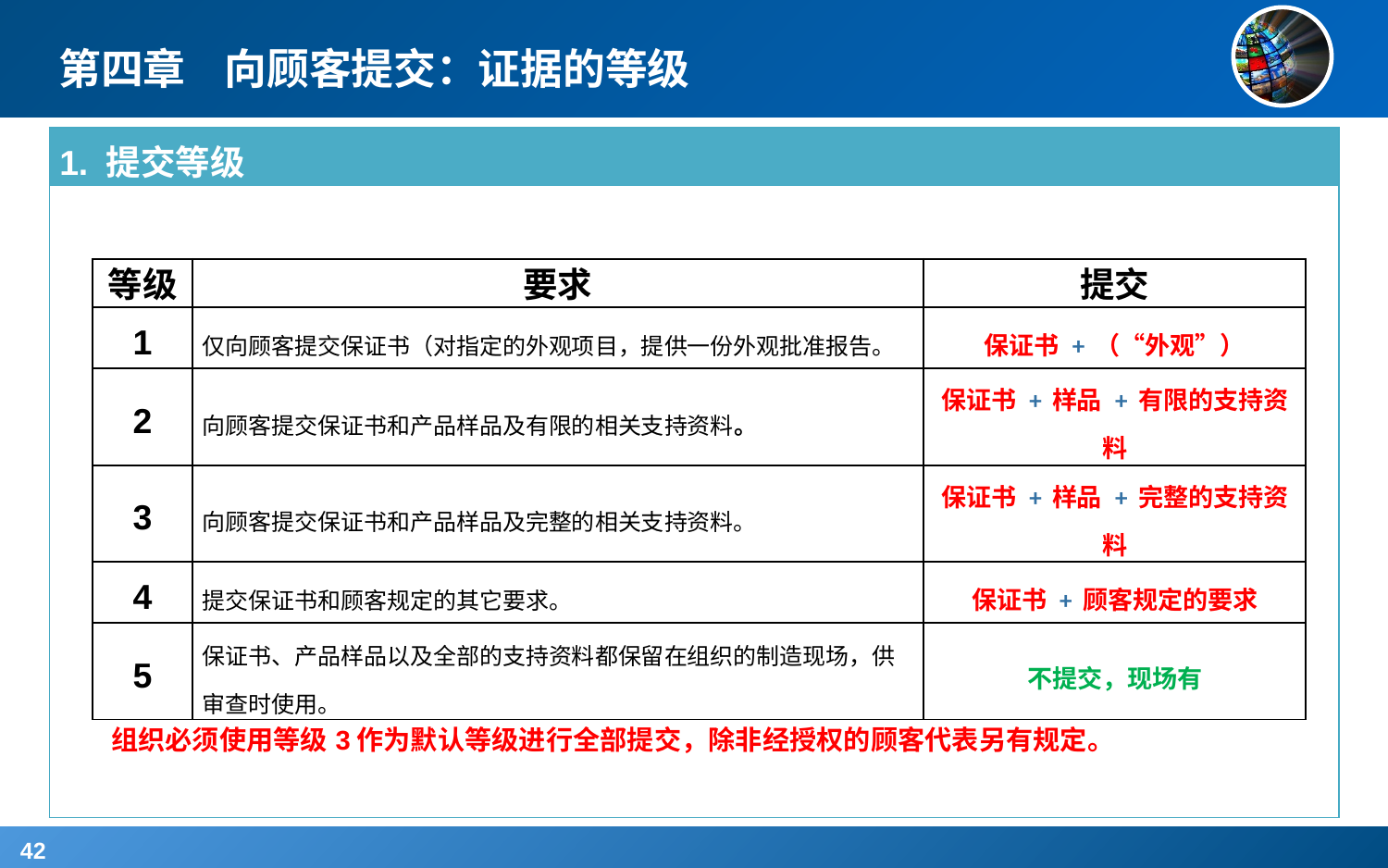

# 第四章    向顾客提交：证据的等级
| 1. 提交等级 |
| --- |
| 组织必须使用等级3作为默认等级进行全部提交，除非经授权的顾客代表另有规定。 |
| 等级 | 要求 | 提交 |
| --- | --- | --- |
| 1 | 仅向顾客提交保证书（对指定的外观项目，提供一份外观批准报告。 | 保证书 + （“外观”） |
| 2 | 向顾客提交保证书和产品样品及有限的相关支持资料。 | 保证书 + 样品 + 有限的支持资料 |
| 3 | 向顾客提交保证书和产品样品及完整的相关支持资料。 | 保证书 + 样品 + 完整的支持资料 |
| 4 | 提交保证书和顾客规定的其它要求。 | 保证书 + 顾客规定的要求 |
| 5 | 保证书、产品样品以及全部的支持资料都保留在组织的制造现场，供审查时使用。 | 不提交，现场有 |